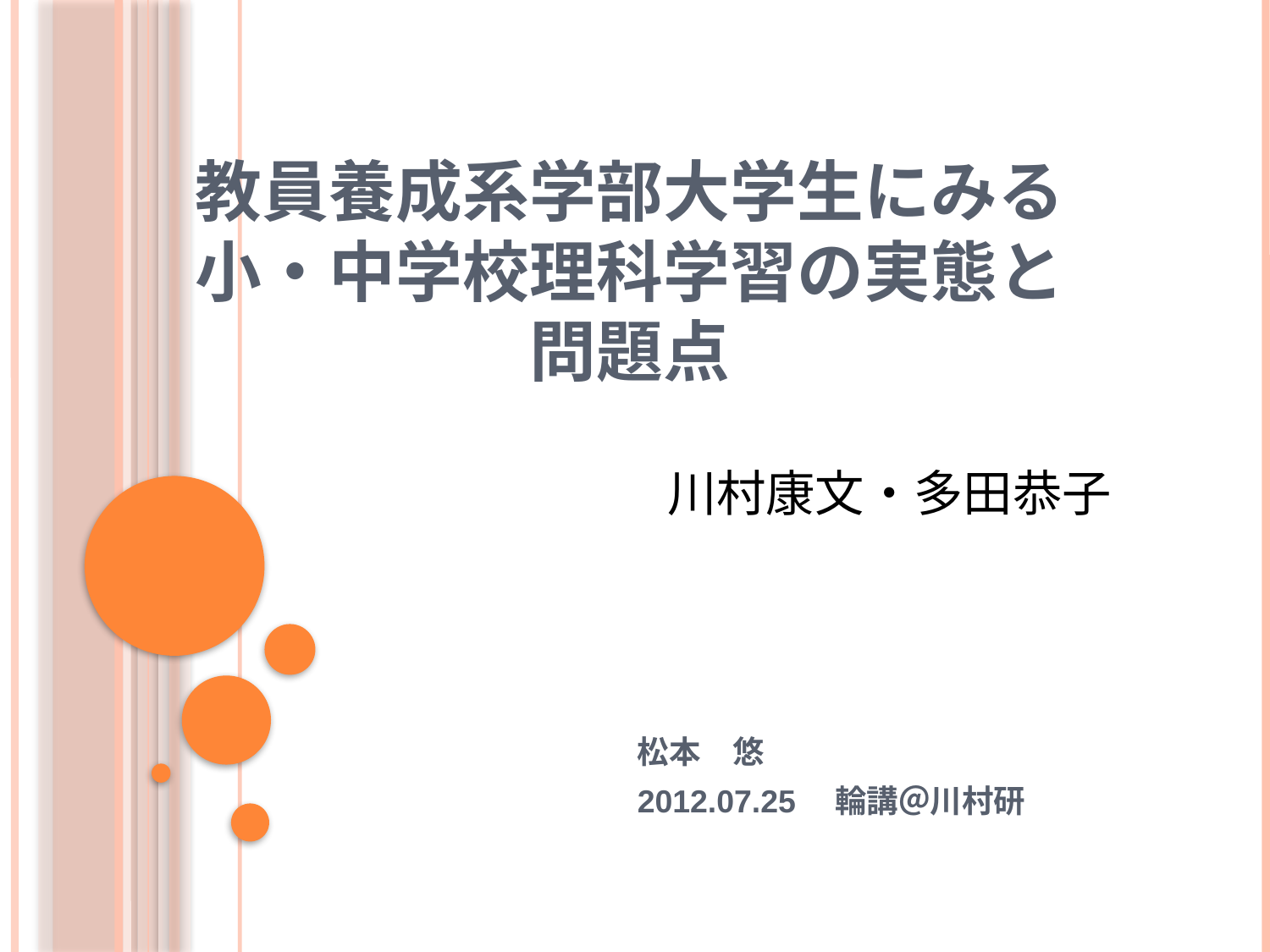

# 教員養成系学部大学生にみる 小・中学校理科学習の実態と 問題点
川村康文・多田恭子
松本　悠
2012.07.25　輪講＠川村研